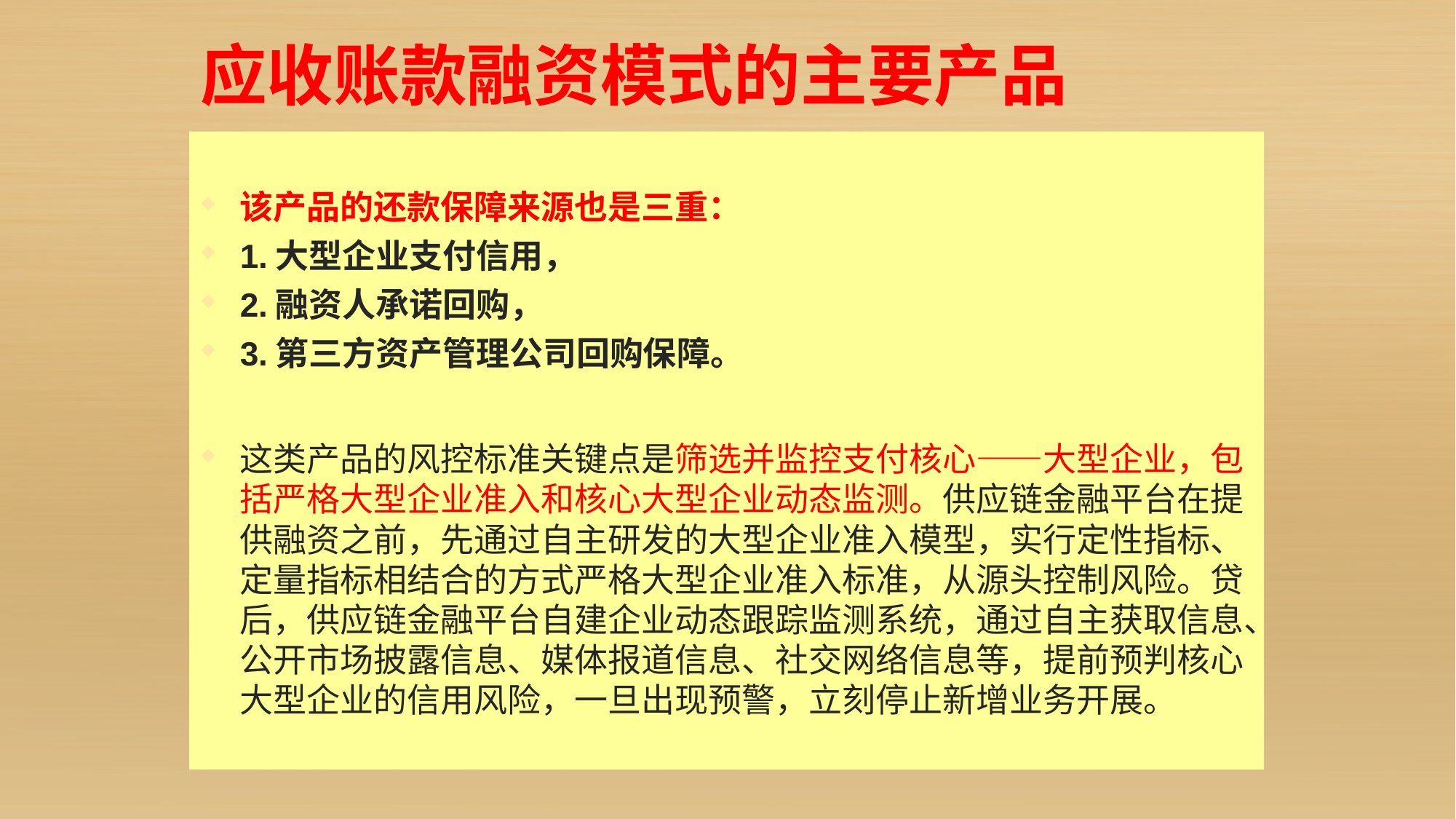

# 应收账款融资模式的主要产品

该产品的还款保障来源也是三重：
1.大型企业支付信用，
2.融资人承诺回购，
3.第三方资产管理公司回购保障。

这类产品的风控标准关键点是筛选并监控支付核心——大型企业，包括严格大型企业准入和核心大型企业动态监测。供应链金融平台在提供融资之前，先通过自主研发的大型企业准入模型，实行定性指标、定量指标相结合的方式严格大型企业准入标准，从源头控制风险。贷后，供应链金融平台自建企业动态跟踪监测系统，通过自主获取信息、公开市场披露信息、媒体报道信息、社交网络信息等，提前预判核心大型企业的信用风险，一旦出现预警，立刻停止新增业务开展。